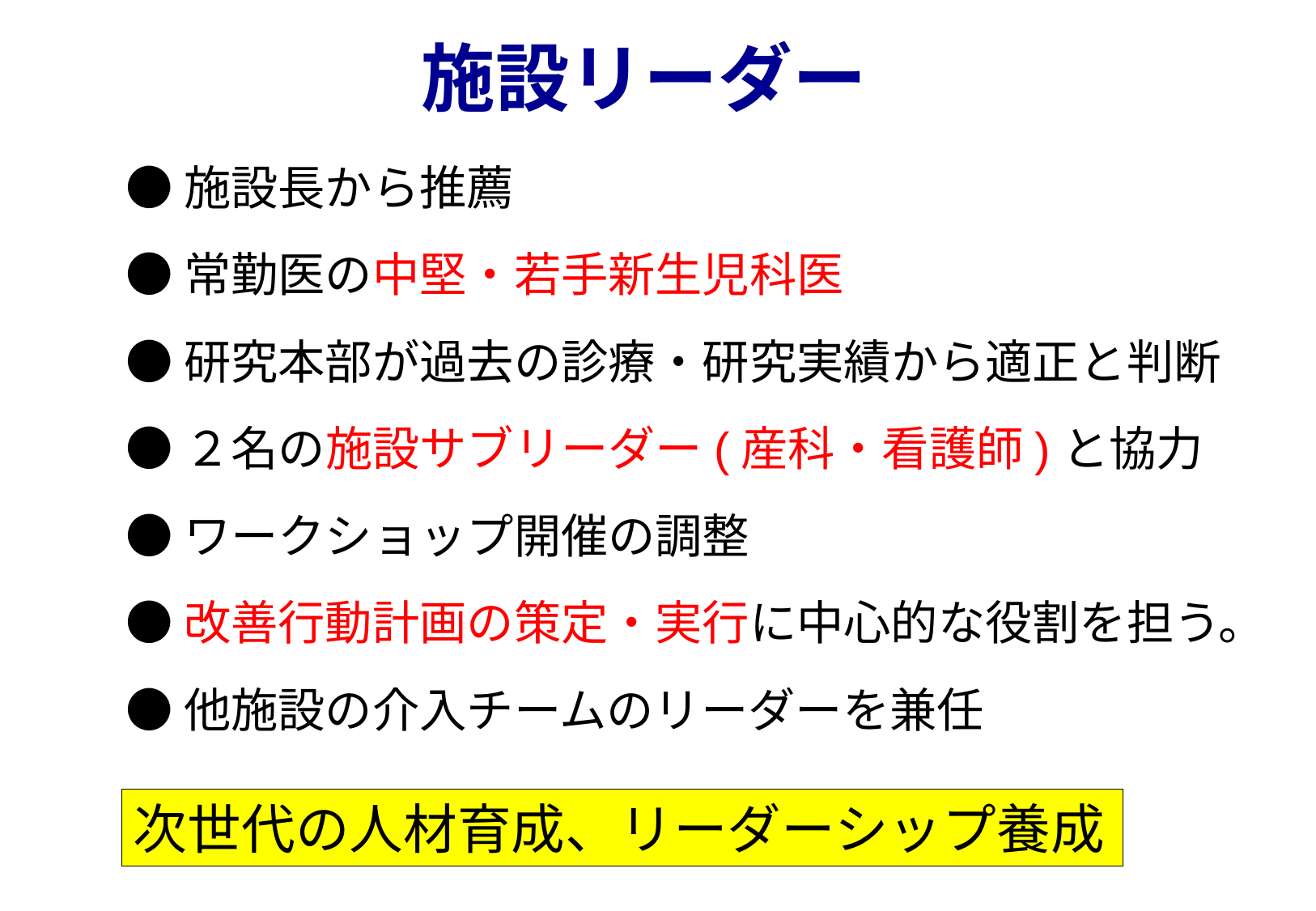

# 施設リーダー
●施設長から推薦
●常勤医の中堅・若手新生児科医
●研究本部が過去の診療・研究実績から適正と判断
●２名の施設サブリーダー(産科・看護師)と協力
●ワークショップ開催の調整
●改善行動計画の策定・実行に中心的な役割を担う。
●他施設の介入チームのリーダーを兼任

次世代の人材育成、リーダーシップ養成